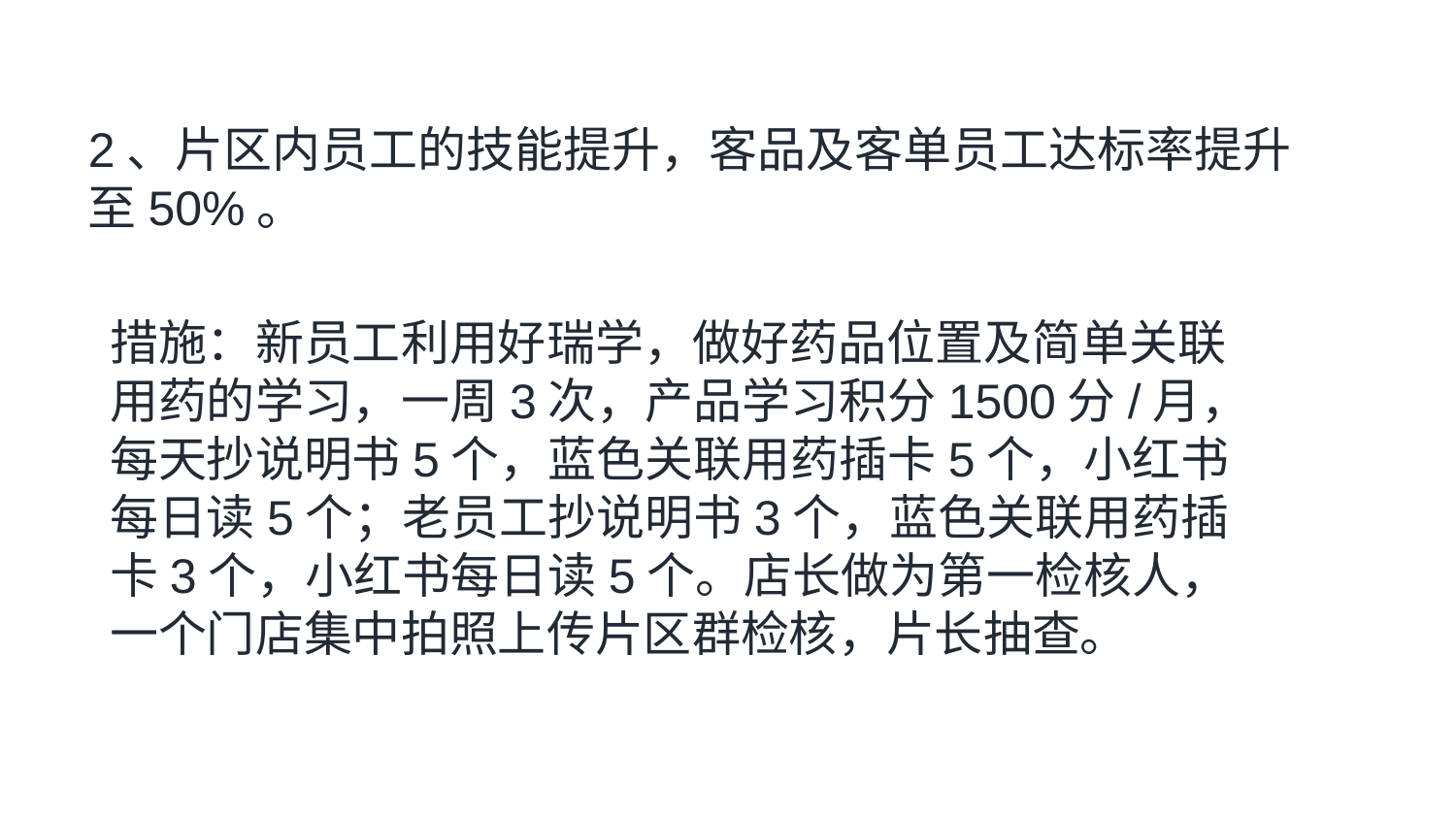

2、片区内员工的技能提升，客品及客单员工达标率提升至50%。
措施：新员工利用好瑞学，做好药品位置及简单关联用药的学习，一周3次，产品学习积分1500分/月，每天抄说明书5个，蓝色关联用药插卡5个，小红书每日读5个；老员工抄说明书3个，蓝色关联用药插卡3个，小红书每日读5个。店长做为第一检核人，一个门店集中拍照上传片区群检核，片长抽查。